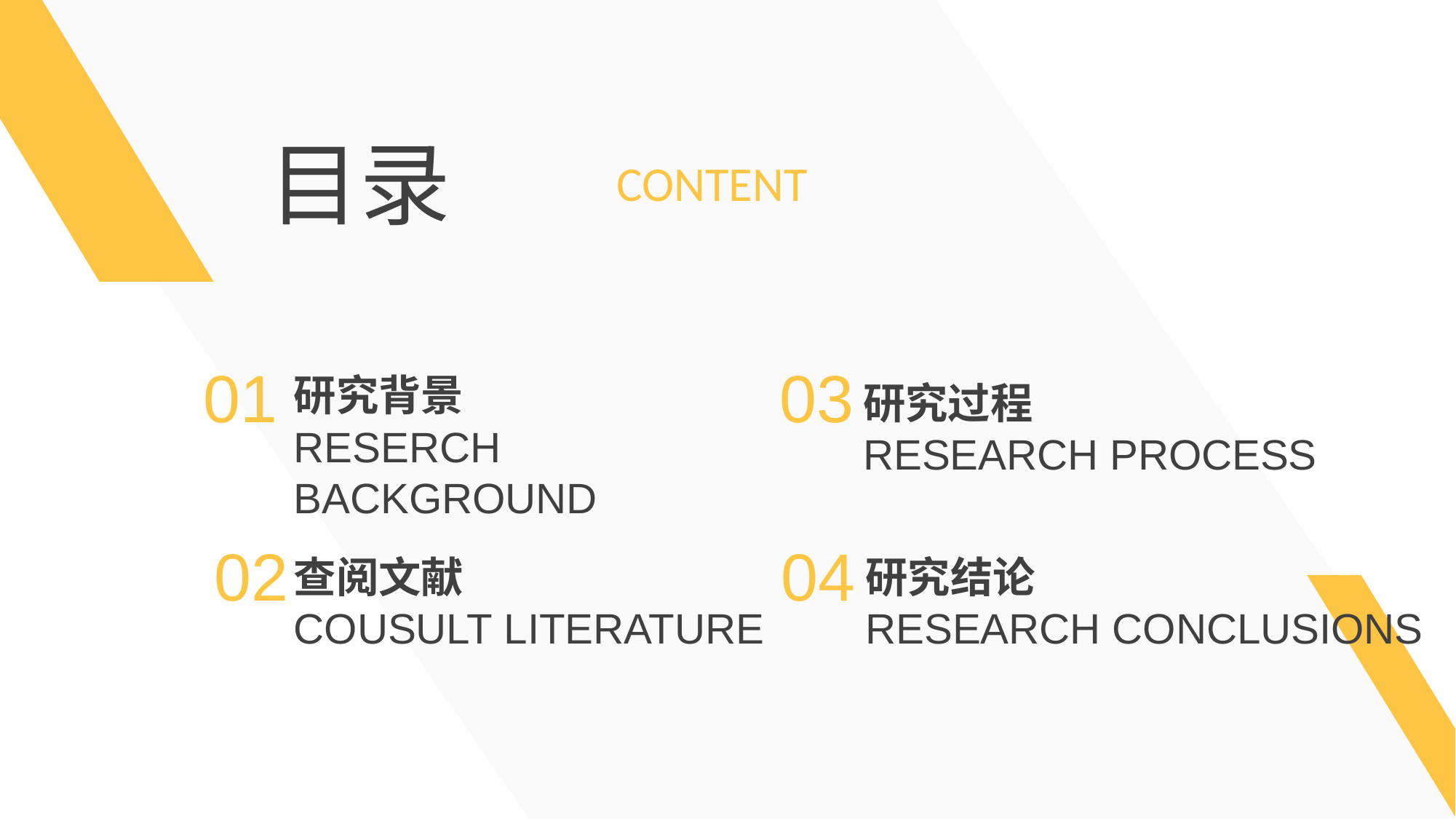

目录
CONTENT
01
研究背景
RESERCH BACKGROUND
03
研究过程
RESEARCH PROCESS
02
查阅文献
COUSULT LITERATURE
04
研究结论
RESEARCH CONCLUSIONS